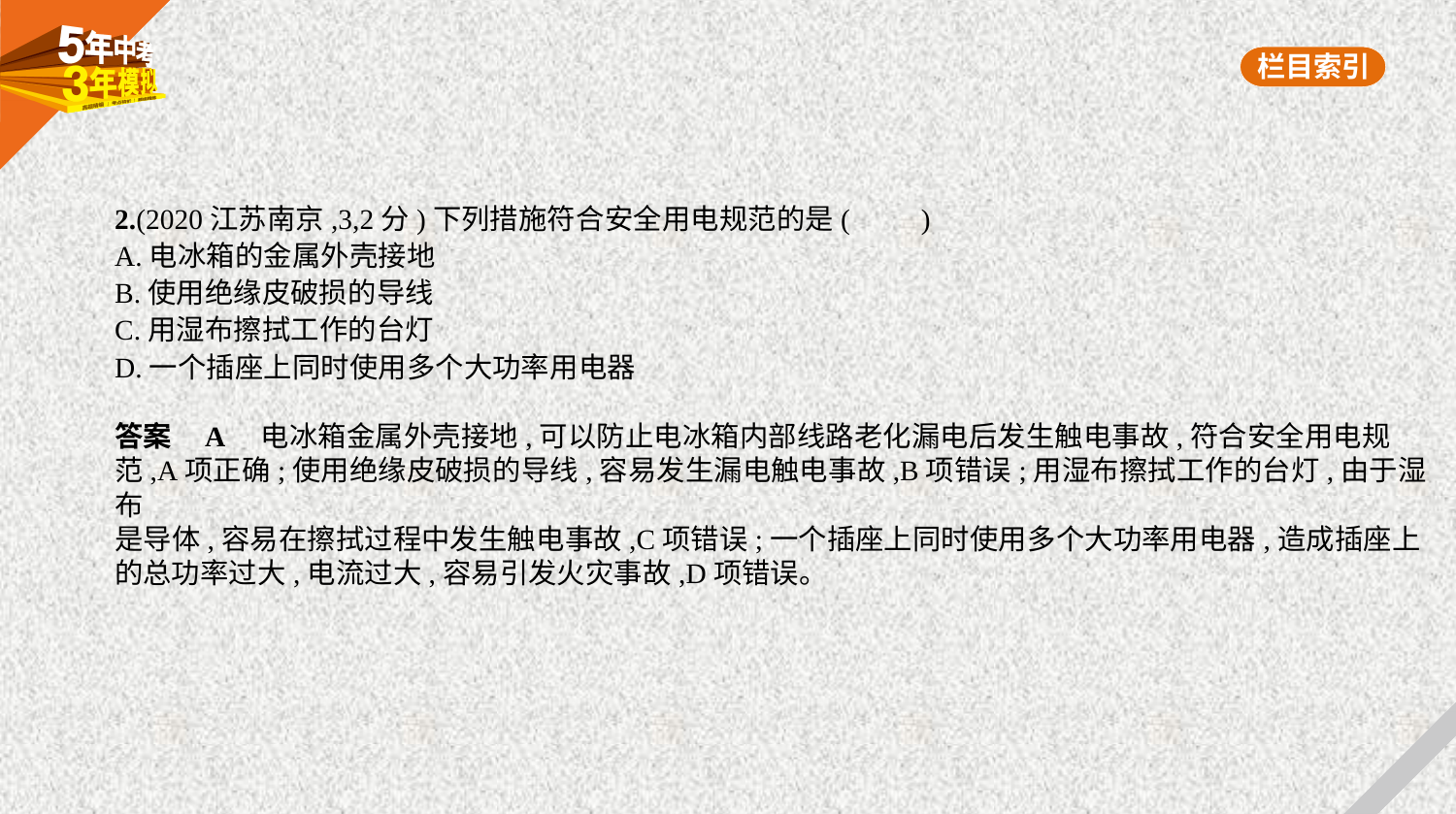

2.(2020江苏南京,3,2分)下列措施符合安全用电规范的是(　　)
A.电冰箱的金属外壳接地
B.使用绝缘皮破损的导线
C.用湿布擦拭工作的台灯
D.一个插座上同时使用多个大功率用电器
答案    A　电冰箱金属外壳接地,可以防止电冰箱内部线路老化漏电后发生触电事故,符合安全用电规
范,A项正确;使用绝缘皮破损的导线,容易发生漏电触电事故,B项错误;用湿布擦拭工作的台灯,由于湿布
是导体,容易在擦拭过程中发生触电事故,C项错误;一个插座上同时使用多个大功率用电器,造成插座上
的总功率过大,电流过大,容易引发火灾事故,D项错误。